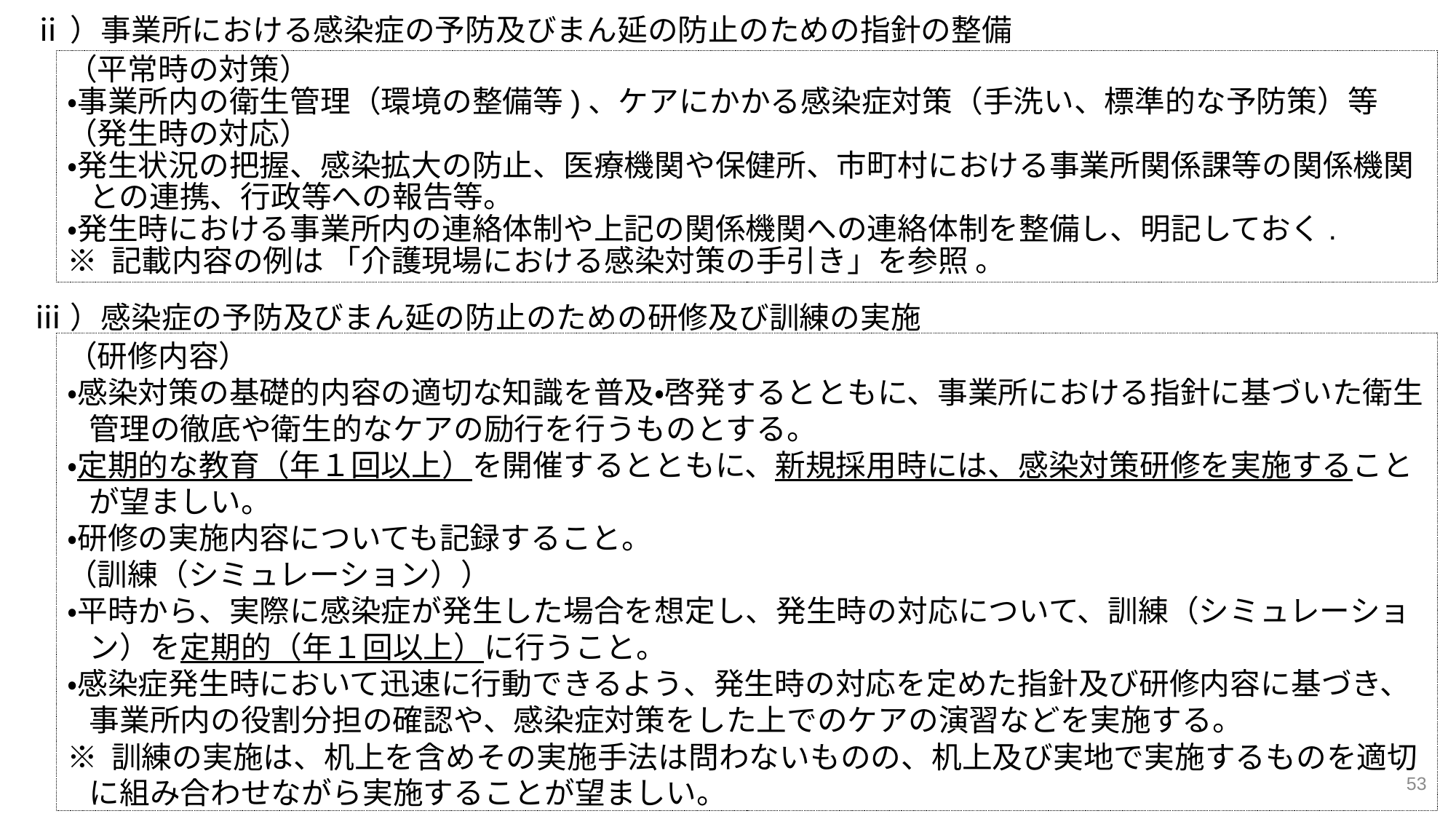

ⅱ）事業所における感染症の予防及びまん延の防止のための指針の整備

ⅲ）感染症の予防及びまん延の防止のための研修及び訓練の実施

（平常時の対策）
・事業所内の衛生管理（環境の整備等)、ケアにかかる感染症対策（手洗い、標準的な予防策）等
（発生時の対応）
・発生状況の把握、感染拡大の防止、医療機関や保健所、市町村における事業所関係課等の関係機関との連携、行政等への報告等。
・発生時における事業所内の連絡体制や上記の関係機関への連絡体制を整備し、明記しておく.
※ 記載内容の例は 「介護現場における感染対策の手引き」を参照 。
（研修内容）
・感染対策の基礎的内容の適切な知識を普及・啓発するとともに、事業所における指針に基づいた衛生管理の徹底や衛生的なケアの励行を行うものとする。
・定期的な教育（年１回以上）を開催するとともに、新規採用時には、感染対策研修を実施することが望ましい。
・研修の実施内容についても記録すること。
（訓練（シミュレーション））
・平時から、実際に感染症が発生した場合を想定し、発生時の対応について、訓練（シミュレーション）を定期的（年１回以上）に行うこと。
・感染症発生時において迅速に行動できるよう、発生時の対応を定めた指針及び研修内容に基づき、事業所内の役割分担の確認や、感染症対策をした上でのケアの演習などを実施する。
※ 訓練の実施は、机上を含めその実施手法は問わないものの、机上及び実地で実施するものを適切に組み合わせながら実施することが望ましい。
53